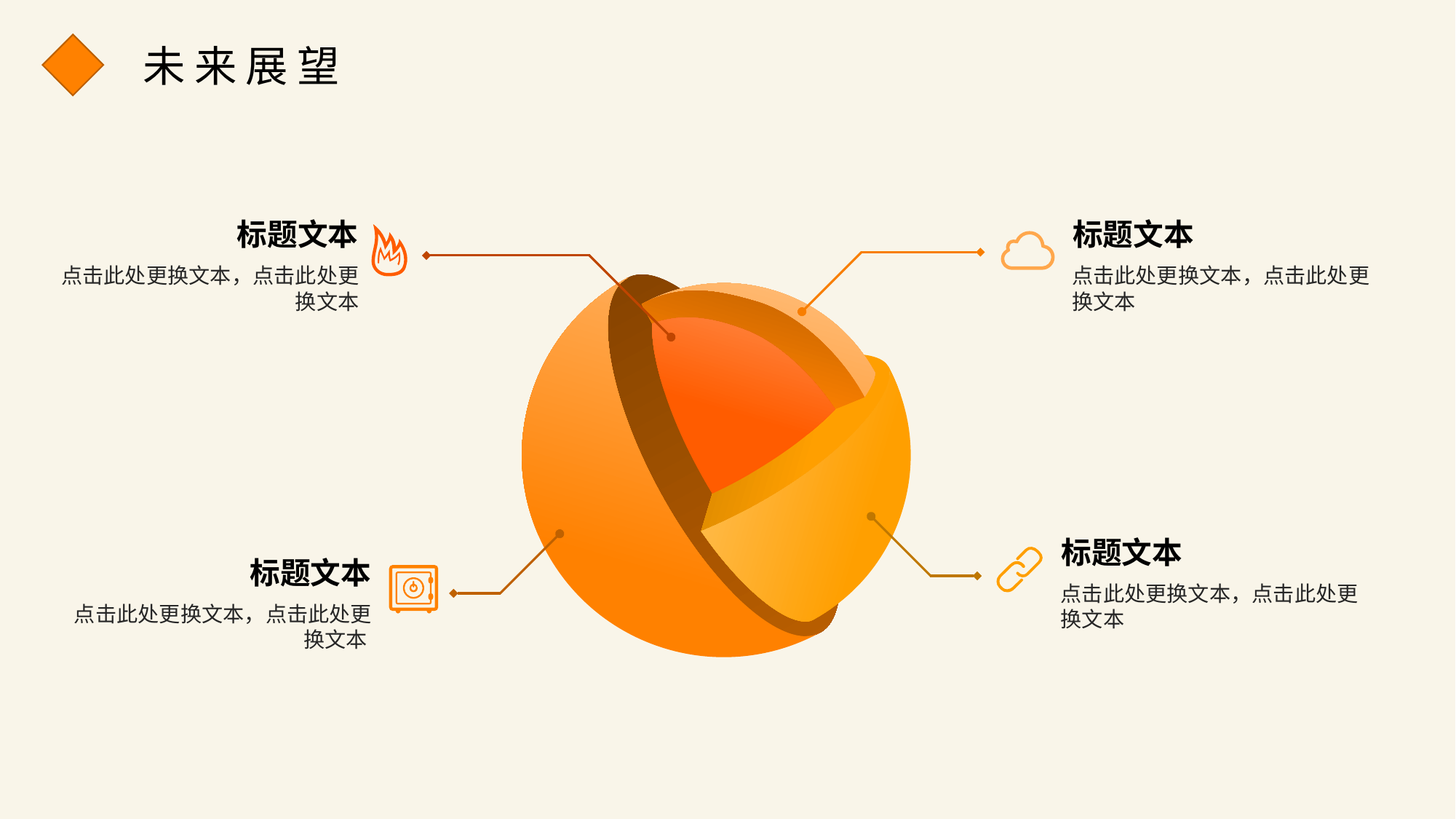

未来展望

标题文本
标题文本

点击此处更换文本，点击此处更换文本
点击此处更换文本，点击此处更换文本
标题文本

标题文本

点击此处更换文本，点击此处更换文本
点击此处更换文本，点击此处更换文本